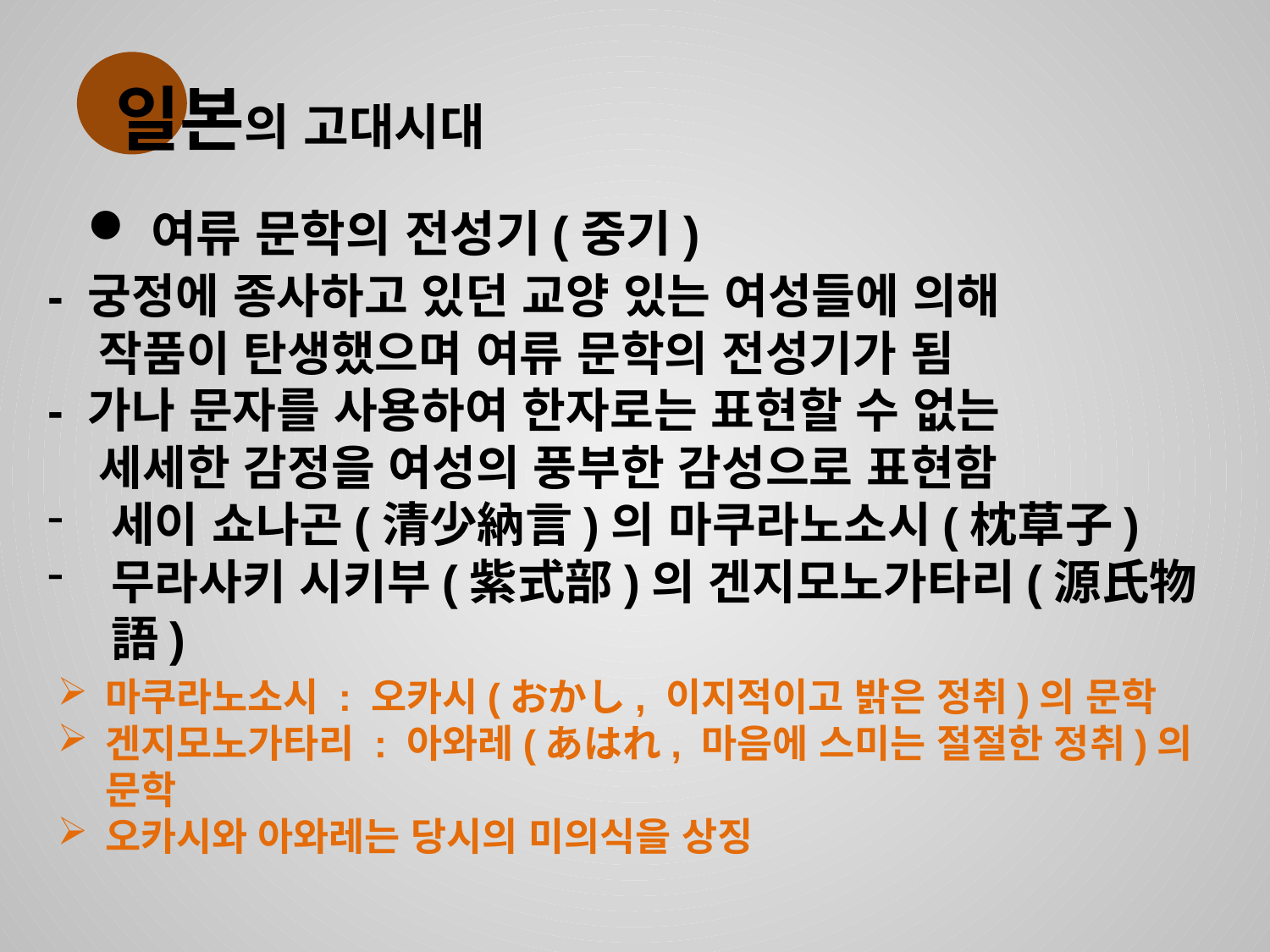

일본의 고대시대
여류 문학의 전성기(중기)
- 궁정에 종사하고 있던 교양 있는 여성들에 의해
   작품이 탄생했으며 여류 문학의 전성기가 됨
- 가나 문자를 사용하여 한자로는 표현할 수 없는
   세세한 감정을 여성의 풍부한 감성으로 표현함
세이 쇼나곤(清少納言)의 마쿠라노소시(枕草子)
무라사키 시키부(紫式部)의 겐지모노가타리(源氏物語)
마쿠라노소시 : 오카시(おかし, 이지적이고 밝은 정취)의 문학
겐지모노가타리 : 아와레(あはれ, 마음에 스미는 절절한 정취)의 문학
오카시와 아와레는 당시의 미의식을 상징